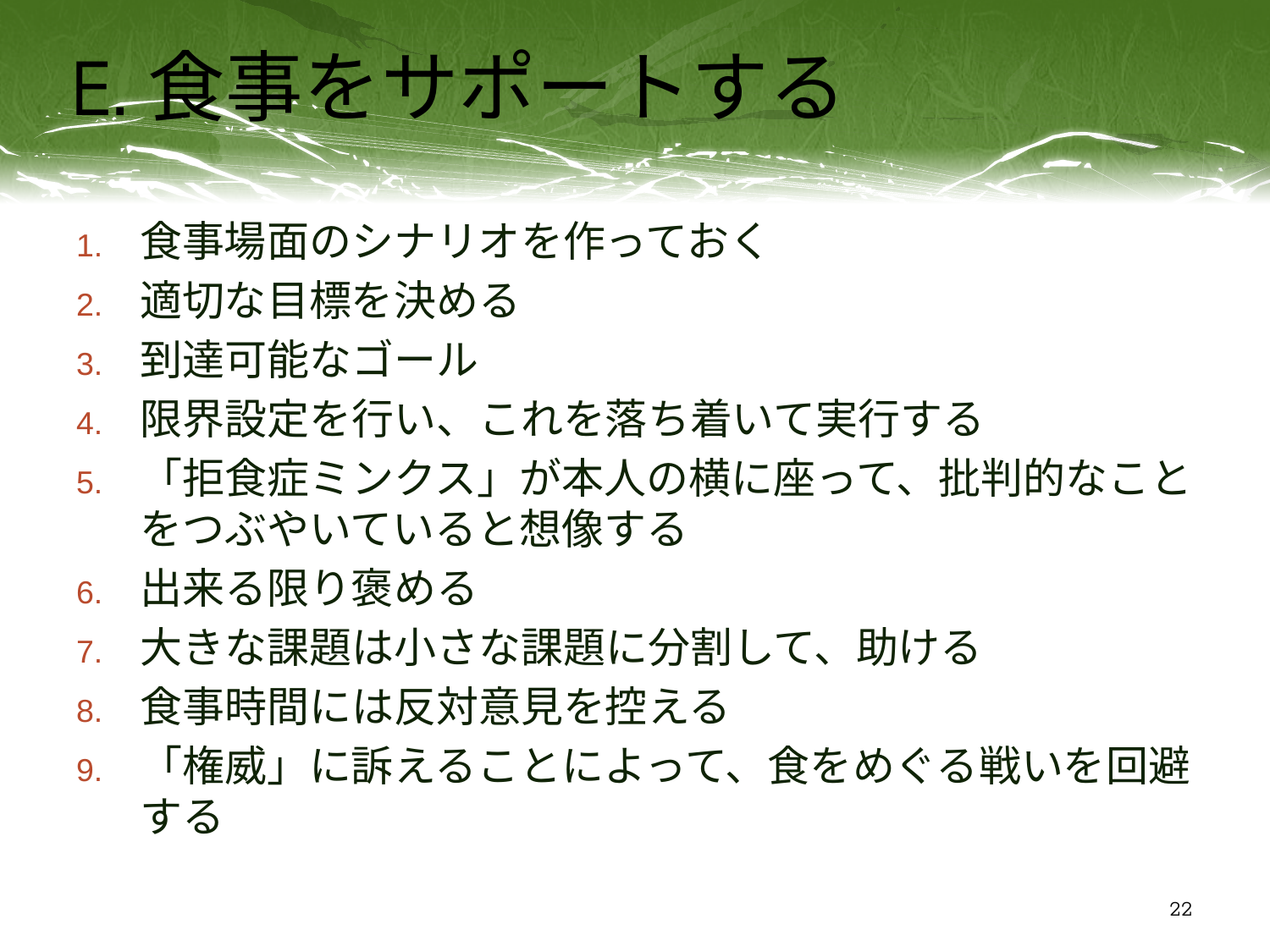

# E.食事をサポートする
食事場面のシナリオを作っておく
適切な目標を決める
到達可能なゴール
限界設定を行い、これを落ち着いて実行する
「拒食症ミンクス」が本人の横に座って、批判的なことをつぶやいていると想像する
出来る限り褒める
大きな課題は小さな課題に分割して、助ける
食事時間には反対意見を控える
「権威」に訴えることによって、食をめぐる戦いを回避する

22